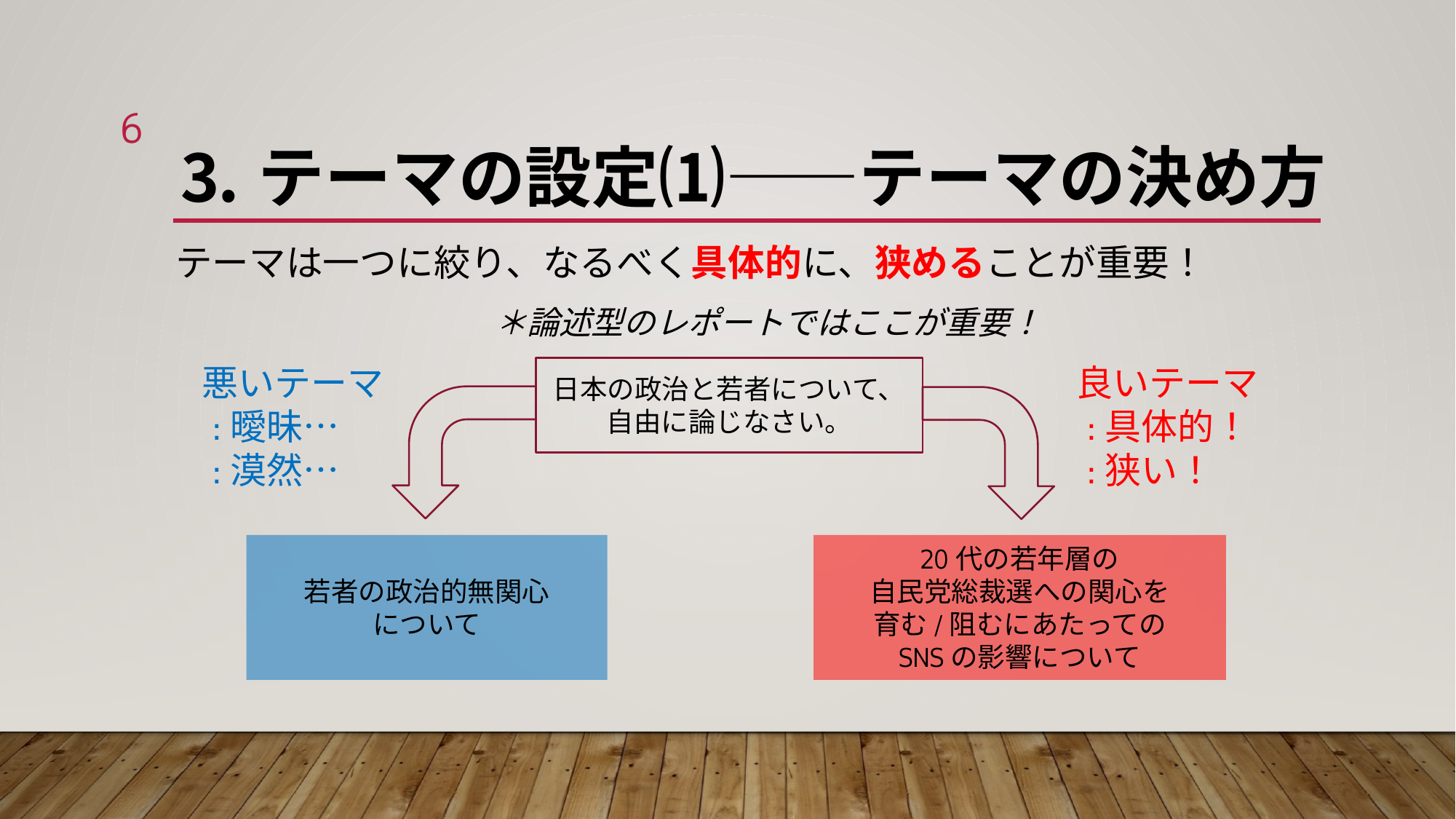

6
# ⒊テーマの設定⑴——テーマの決め方
テーマは一つに絞り、なるべく具体的に、狭めることが重要！
＊論述型のレポートではここが重要！

悪いテーマ
 :曖昧…
 :漠然…
良いテーマ
 :具体的！
 :狭い！
日本の政治と若者について、
自由に論じなさい。

若者の政治的無関心
について
20代の若年層の
自民党総裁選への関心を
育む/阻むにあたっての
SNSの影響について